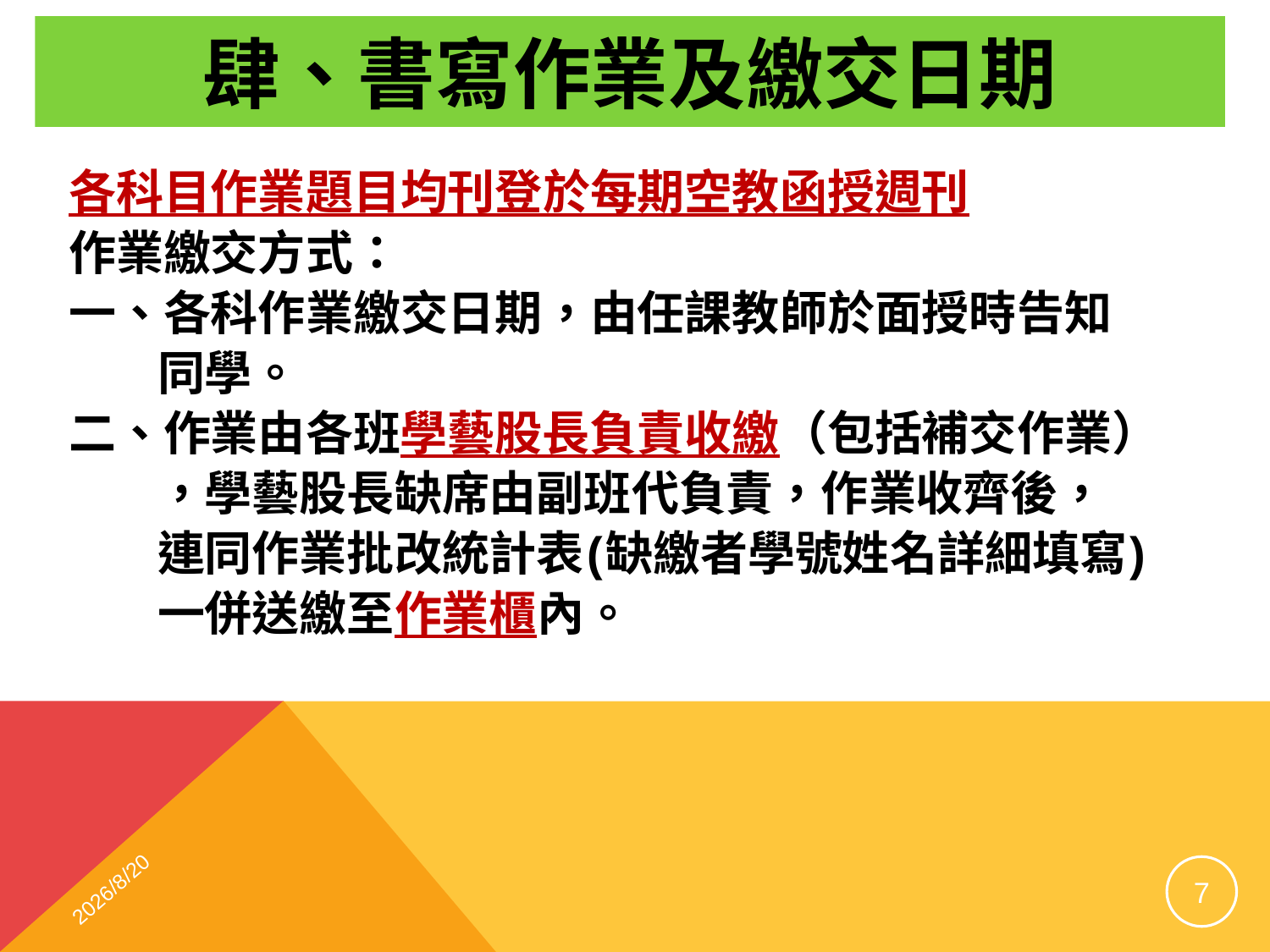

# 肆、書寫作業及繳交日期
各科目作業題目均刊登於每期空教函授週刊
作業繳交方式：
一、各科作業繳交日期，由任課教師於面授時告知
        同學。
二、作業由各班學藝股長負責收繳（包括補交作業）
        ，學藝股長缺席由副班代負責，作業收齊後，
        連同作業批改統計表(缺繳者學號姓名詳細填寫)
        一併送繳至作業櫃內。

2026/8/20
7